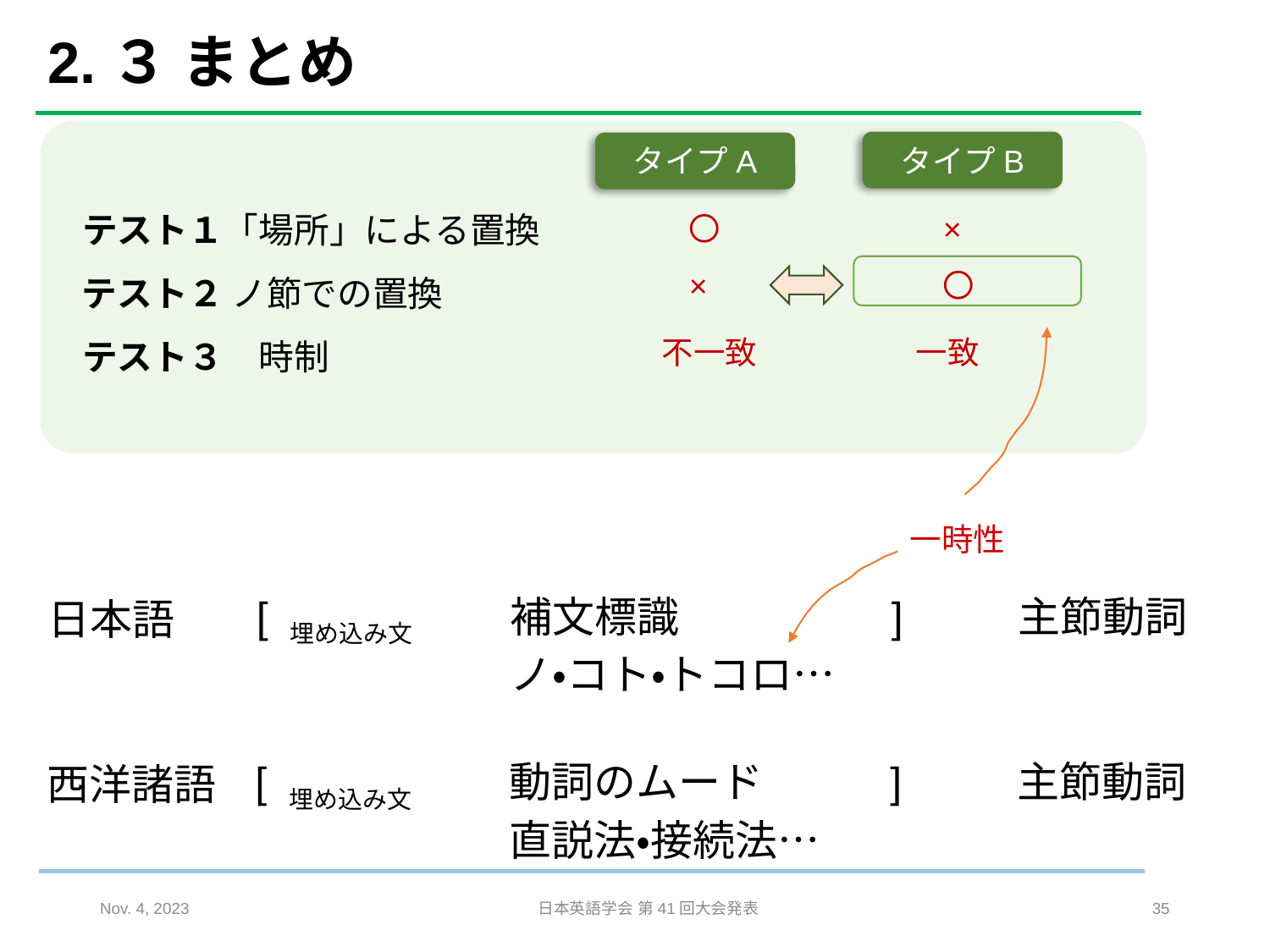

# 2.３ まとめ

タイプB
タイプA
テスト１「場所」による置換
〇		×

×		〇
テスト２ ノ節での置換

不一致		一致
テスト３　時制

一時性

[ 埋め込み文	補文標識		]	主節動詞
		ノ・コト・トコロ…
日本語
[ 埋め込み文	動詞のムード	]	主節動詞
		直説法・接続法…

西洋諸語
Nov. 4, 2023

日本英語学会 第41回大会発表

35